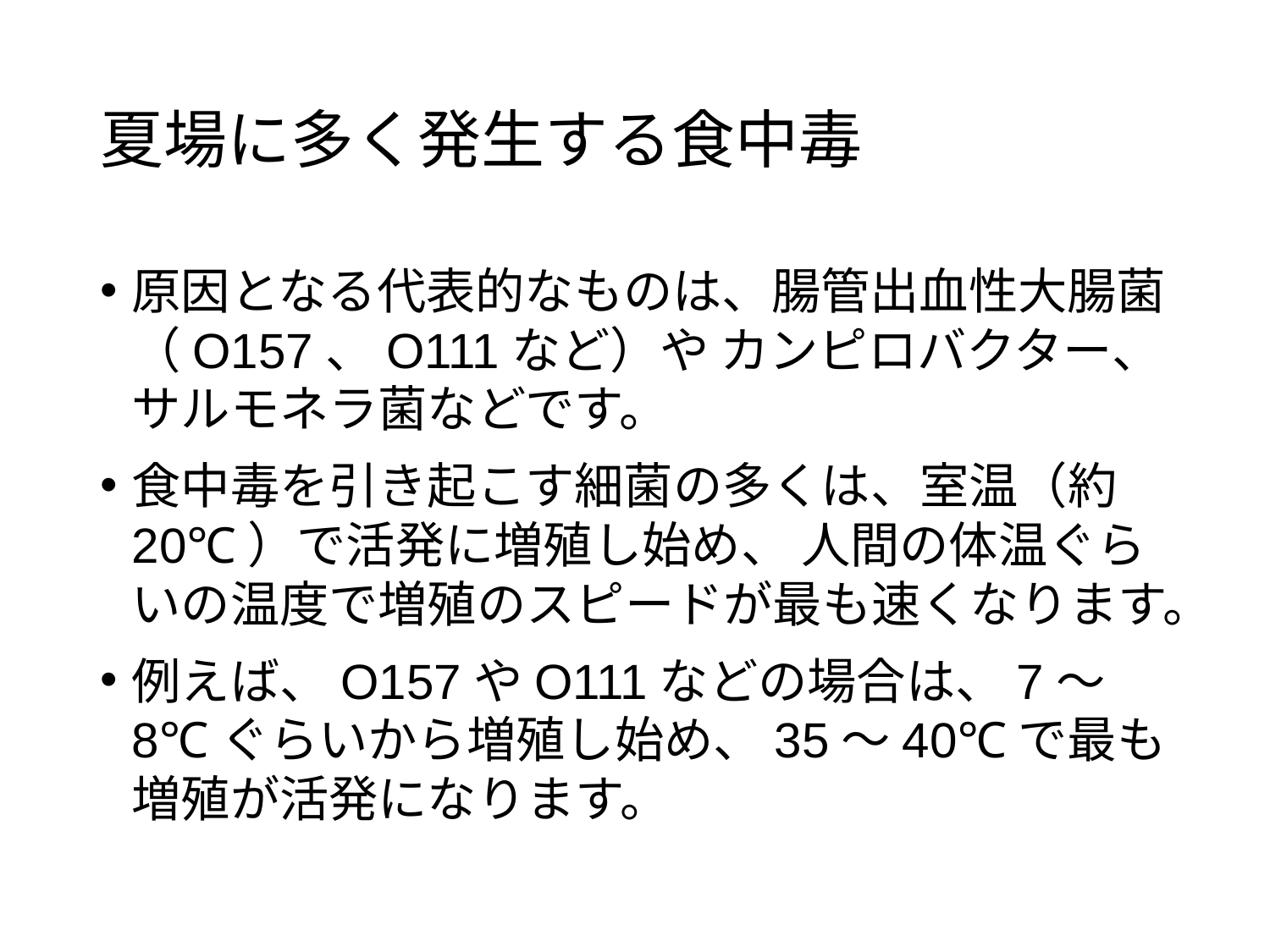

# 夏場に多く発生する食中毒
原因となる代表的なものは、腸管出血性大腸菌（O157、O111など）や カンピロバクター、サルモネラ菌などです。
食中毒を引き起こす細菌の多くは、室温（約20℃）で活発に増殖し始め、 人間の体温ぐらいの温度で増殖のスピードが最も速くなります。
例えば、O157やO111などの場合は、7～8℃ぐらいから増殖し始め、35～40℃で最も増殖が活発になります。